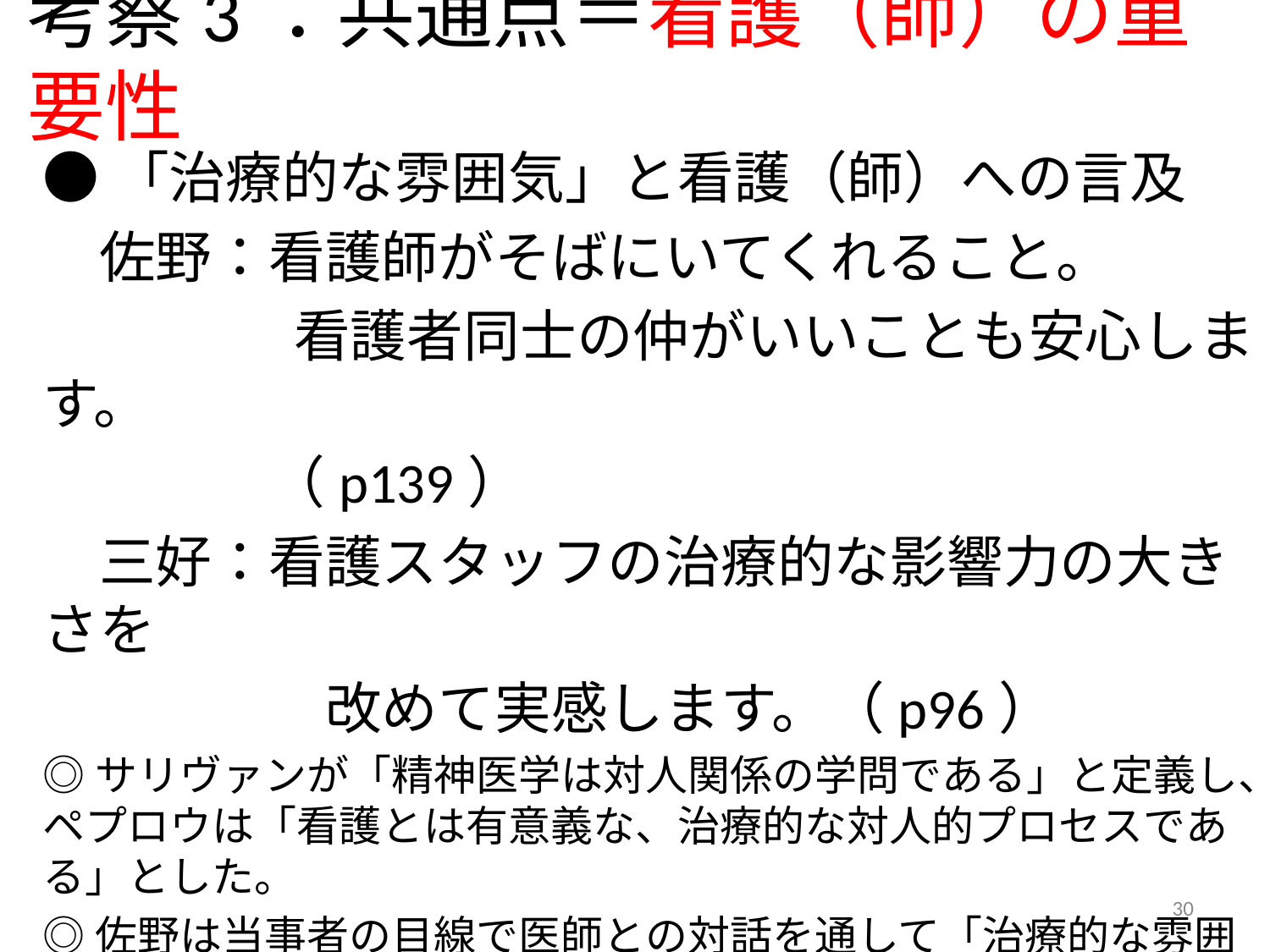

# 考察3：共通点＝看護（師）の重要性
●「治療的な雰囲気」と看護（師）への言及
　佐野：看護師がそばにいてくれること。
　　　  　看護者同士の仲がいいことも安心します。
　　　　（p139）
　三好：看護スタッフの治療的な影響力の大きさを
　　　　　改めて実感します。（p96）
◎サリヴァンが「精神医学は対人関係の学問である」と定義し、ペプロウは「看護とは有意義な、治療的な対人的プロセスである」とした。
◎佐野は当事者の目線で医師との対話を通して「治療的な雰囲気」を検討しており示唆に富む語りである。このことは、武井（2005）が重視する看護師の存在と「治療的な雰囲気」に通じることである。

30